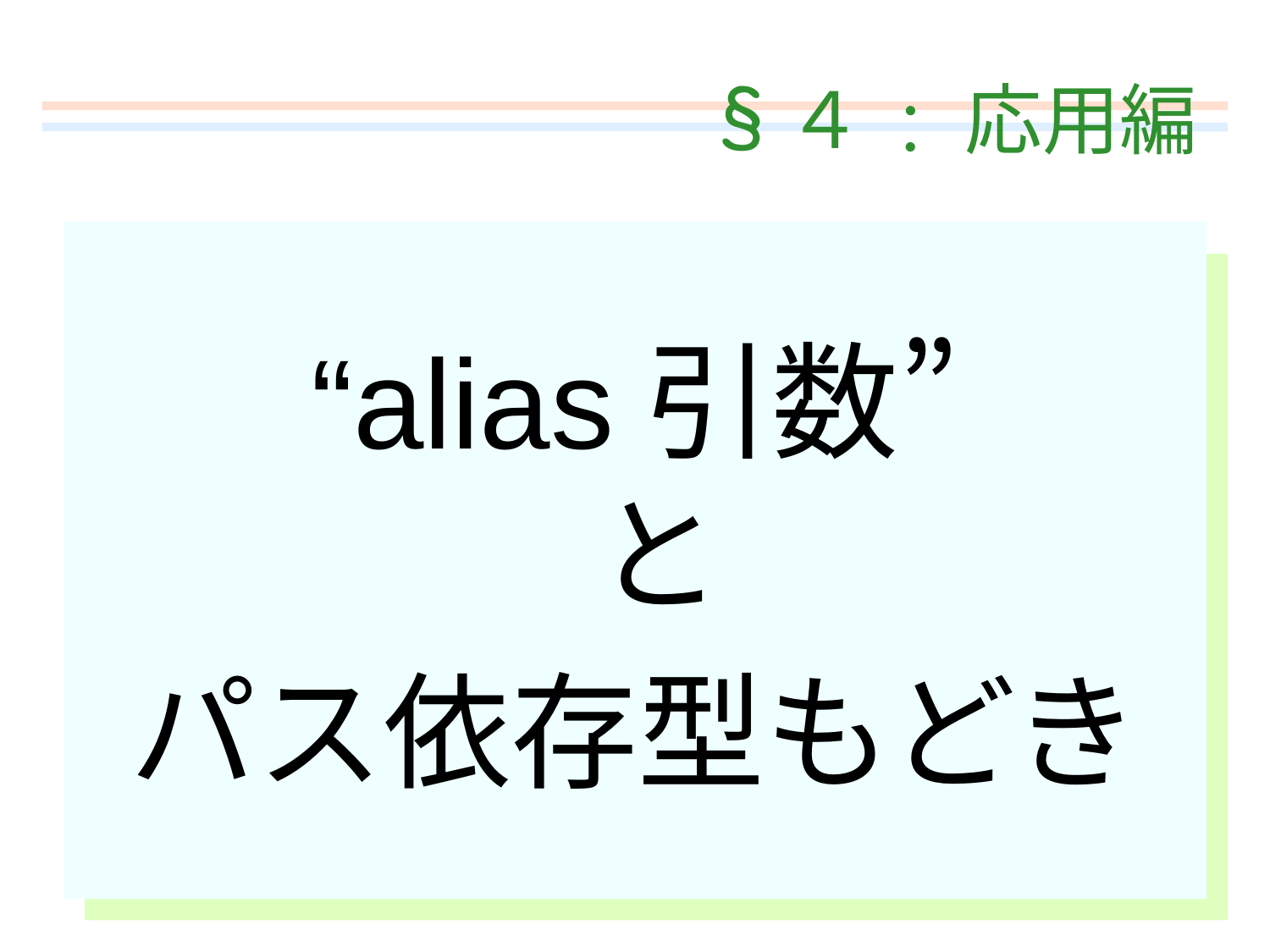

# §４ : 応用編

“alias引数”
と
パス依存型もどき